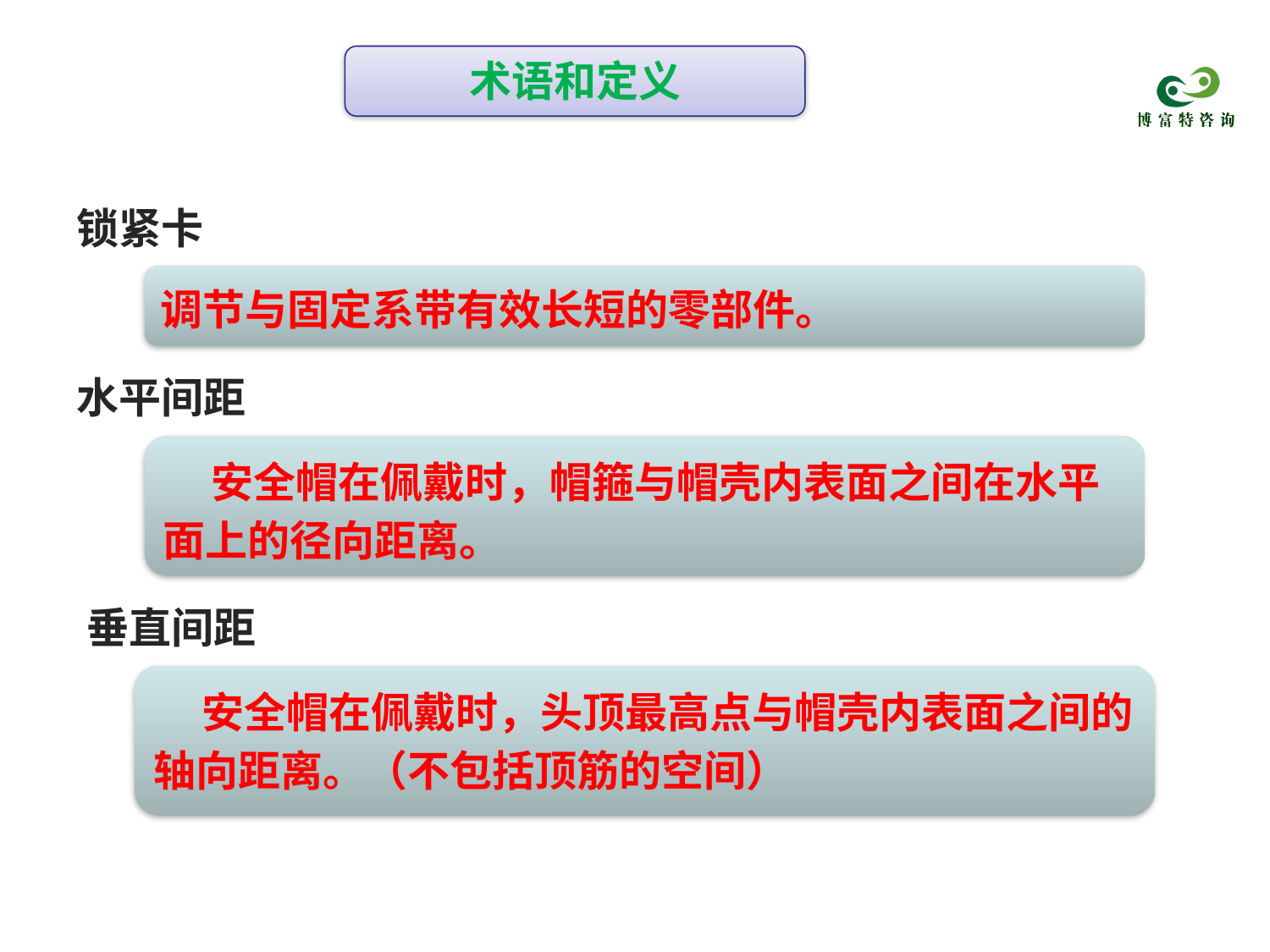

术语和定义
锁紧卡
调节与固定系带有效长短的零部件。
水平间距
    安全帽在佩戴时，帽箍与帽壳内表面之间在水平面上的径向距离。
垂直间距
    安全帽在佩戴时，头顶最高点与帽壳内表面之间的轴向距离。（不包括顶筋的空间）